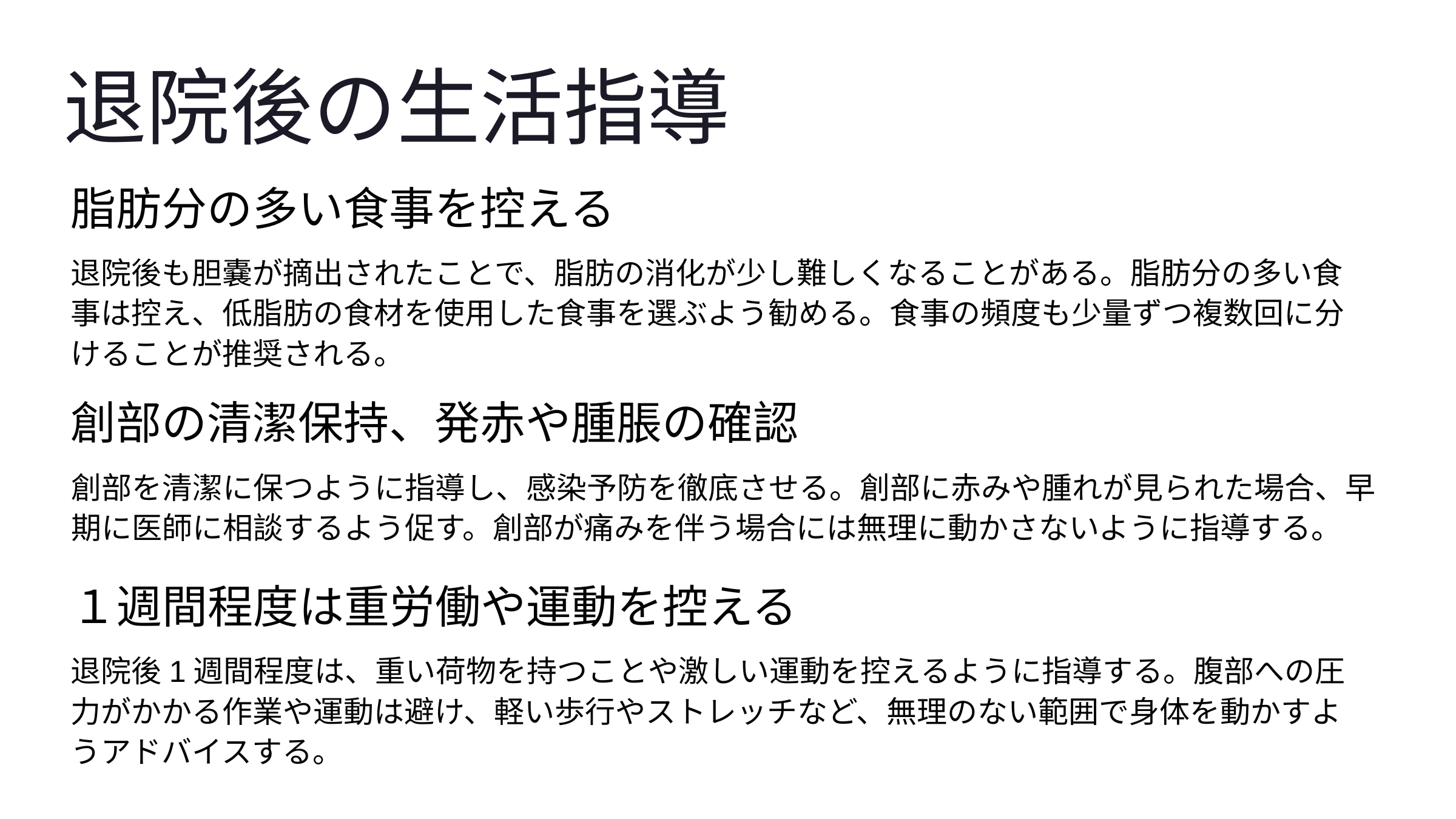

退院後の生活指導
脂肪分の多い食事を控える
退院後も胆嚢が摘出されたことで、脂肪の消化が少し難しくなることがある。脂肪分の多い食事は控え、低脂肪の食材を使用した食事を選ぶよう勧める。食事の頻度も少量ずつ複数回に分けることが推奨される。
創部の清潔保持、発赤や腫脹の確認
創部を清潔に保つように指導し、感染予防を徹底させる。創部に赤みや腫れが見られた場合、早期に医師に相談するよう促す。創部が痛みを伴う場合には無理に動かさないように指導する。
１週間程度は重労働や運動を控える
退院後1週間程度は、重い荷物を持つことや激しい運動を控えるように指導する。腹部への圧力がかかる作業や運動は避け、軽い歩行やストレッチなど、無理のない範囲で身体を動かすようアドバイスする。